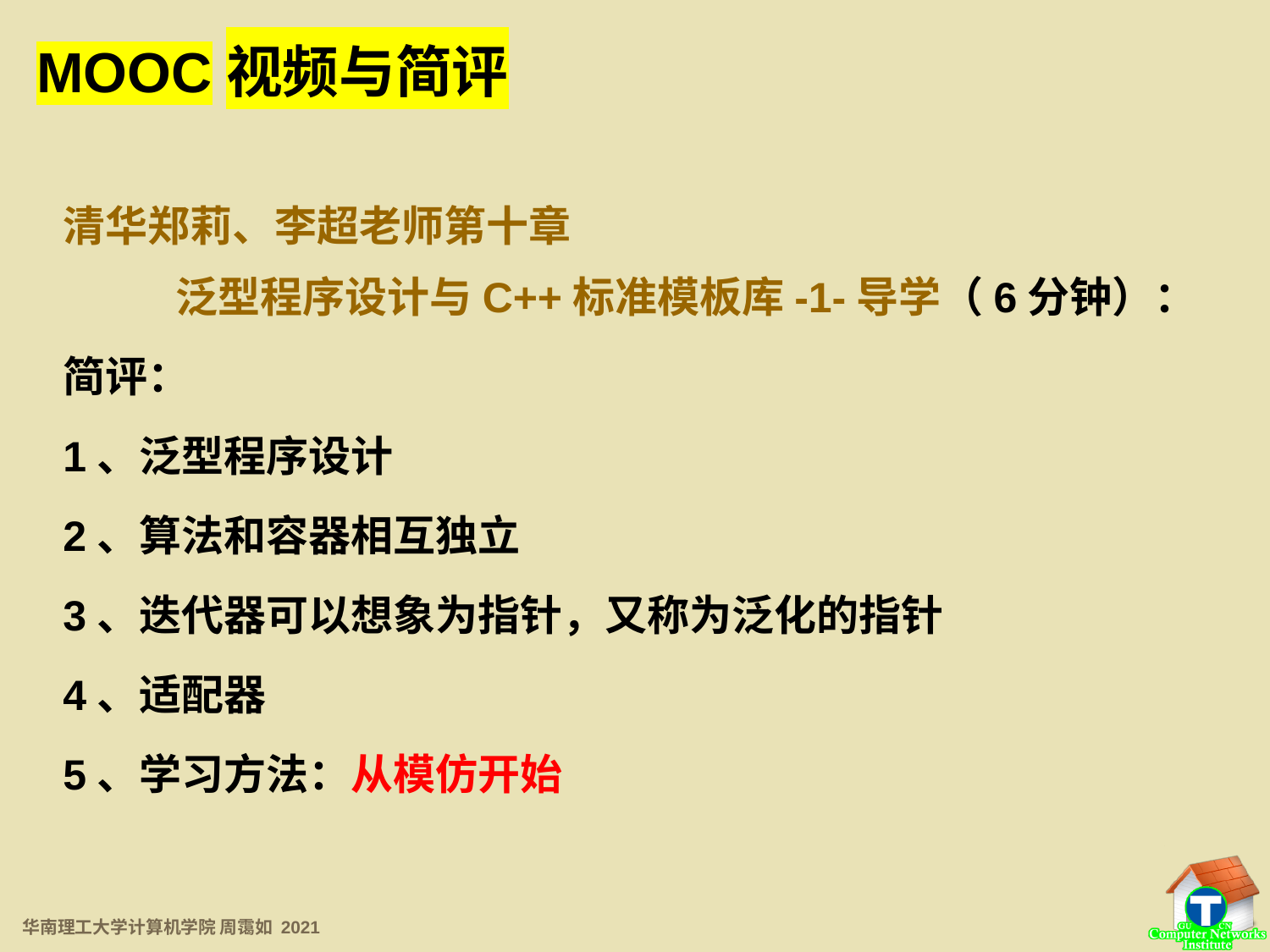

MOOC视频与简评
清华郑莉、李超老师第十章
泛型程序设计与C++标准模板库-1-导学（6分钟）：
简评：
1、泛型程序设计
2、算法和容器相互独立
3、迭代器可以想象为指针，又称为泛化的指针
4、适配器
5、学习方法：从模仿开始